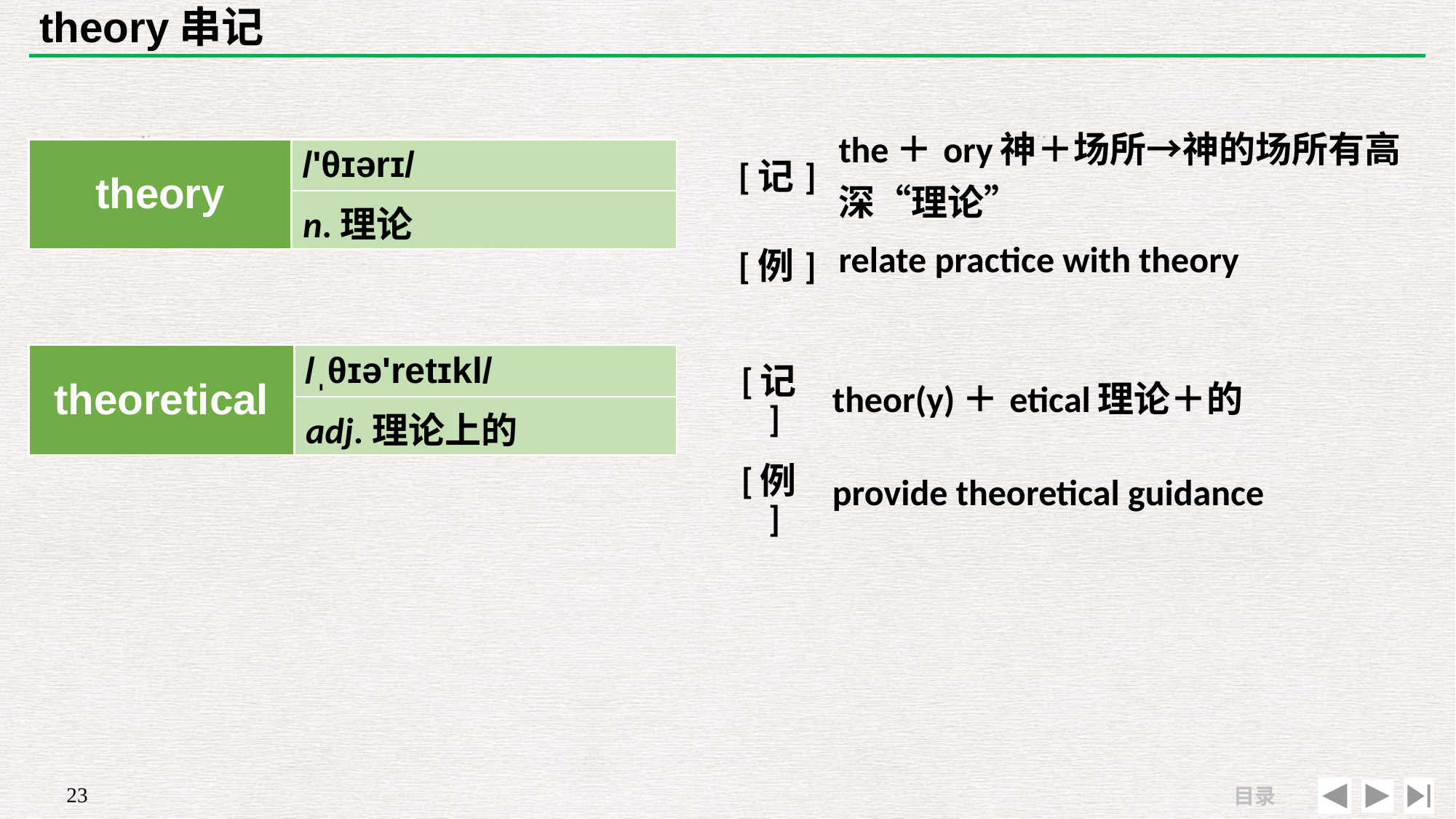

# theory串记

| [记] | the＋ory神＋场所→神的场所有高深“理论” |
| --- | --- |
| [例] | relate practice with theory |
| theory | /'θɪərɪ/ |
| --- | --- |
|  |  |
n.理论
| theoretical | /ˌθɪə'retɪkl/ |
| --- | --- |
|  |  |
| [记] | theor(y)＋etical理论＋的 |
| --- | --- |
| [例] | provide theoretical guidance |
adj.理论上的